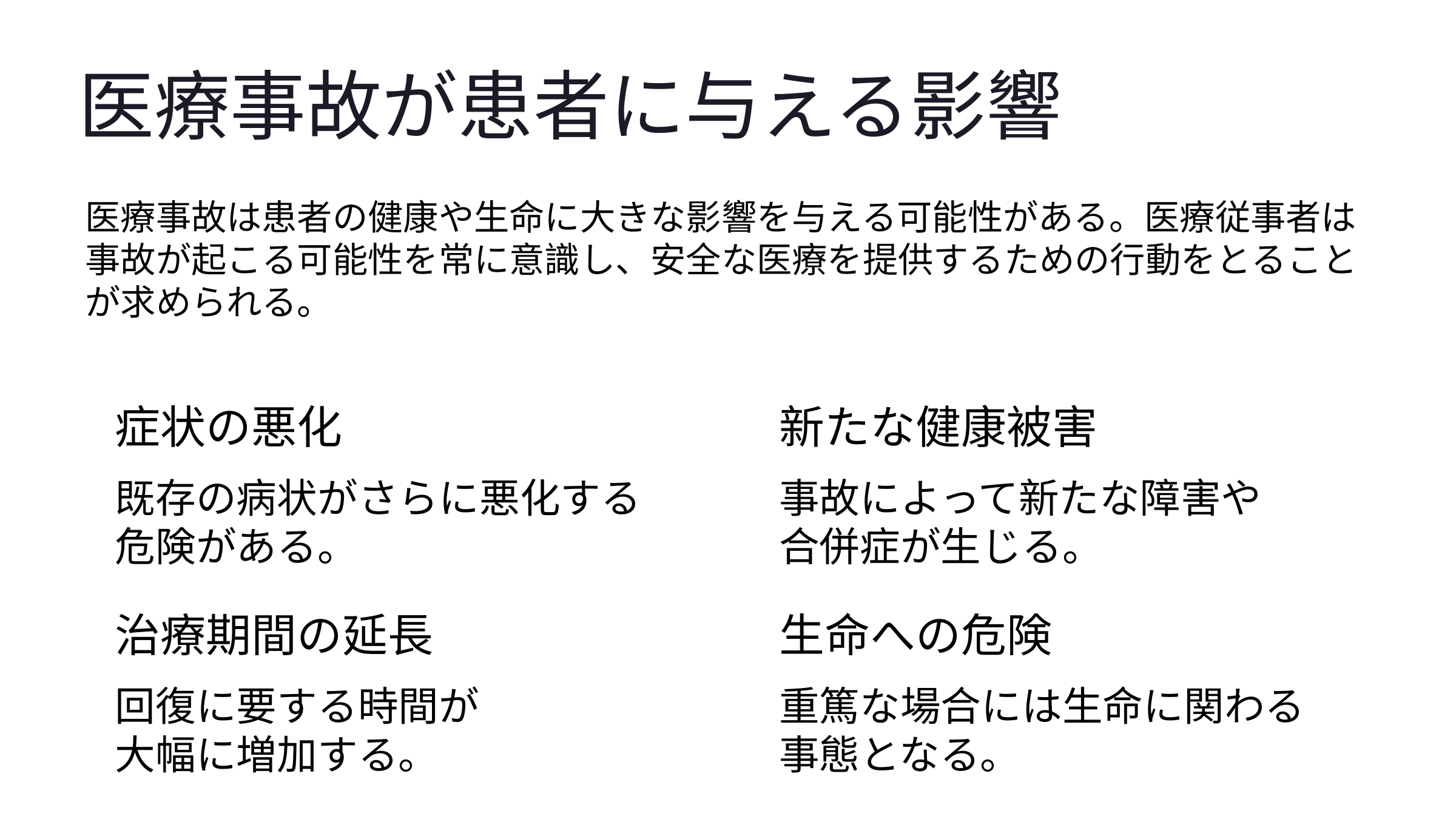

医療事故が患者に与える影響
医療事故は患者の健康や生命に大きな影響を与える可能性がある。医療従事者は事故が起こる可能性を常に意識し、安全な医療を提供するための行動をとることが求められる。
症状の悪化
新たな健康被害
既存の病状がさらに悪化する
危険がある。
事故によって新たな障害や
合併症が生じる。
治療期間の延長
生命への危険
回復に要する時間が
大幅に増加する。
重篤な場合には生命に関わる
事態となる。